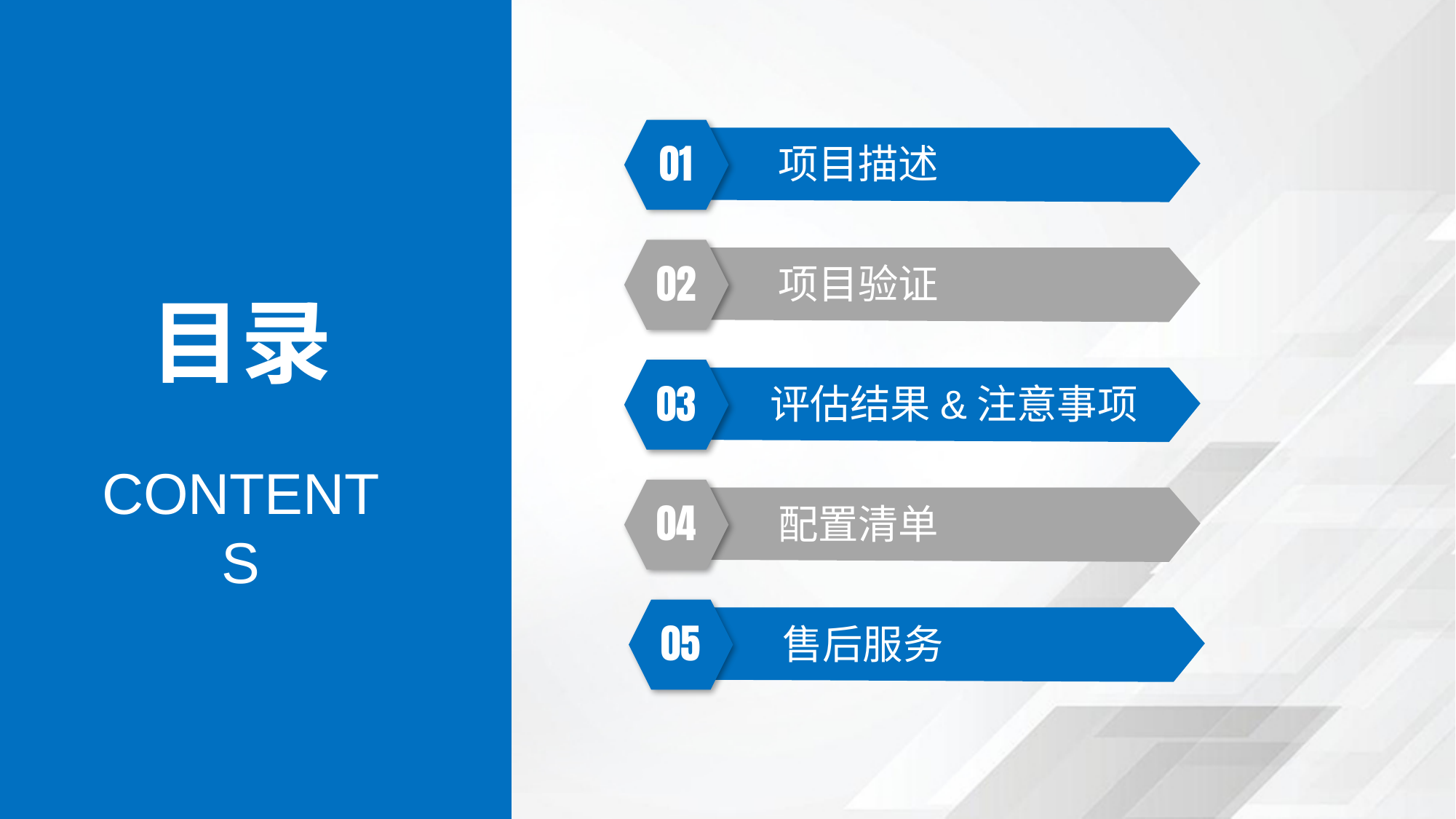

01

项目描述
02

项目验证
目录
03

评估结果&注意事项
CONTENTS
04

配置清单
05

售后服务